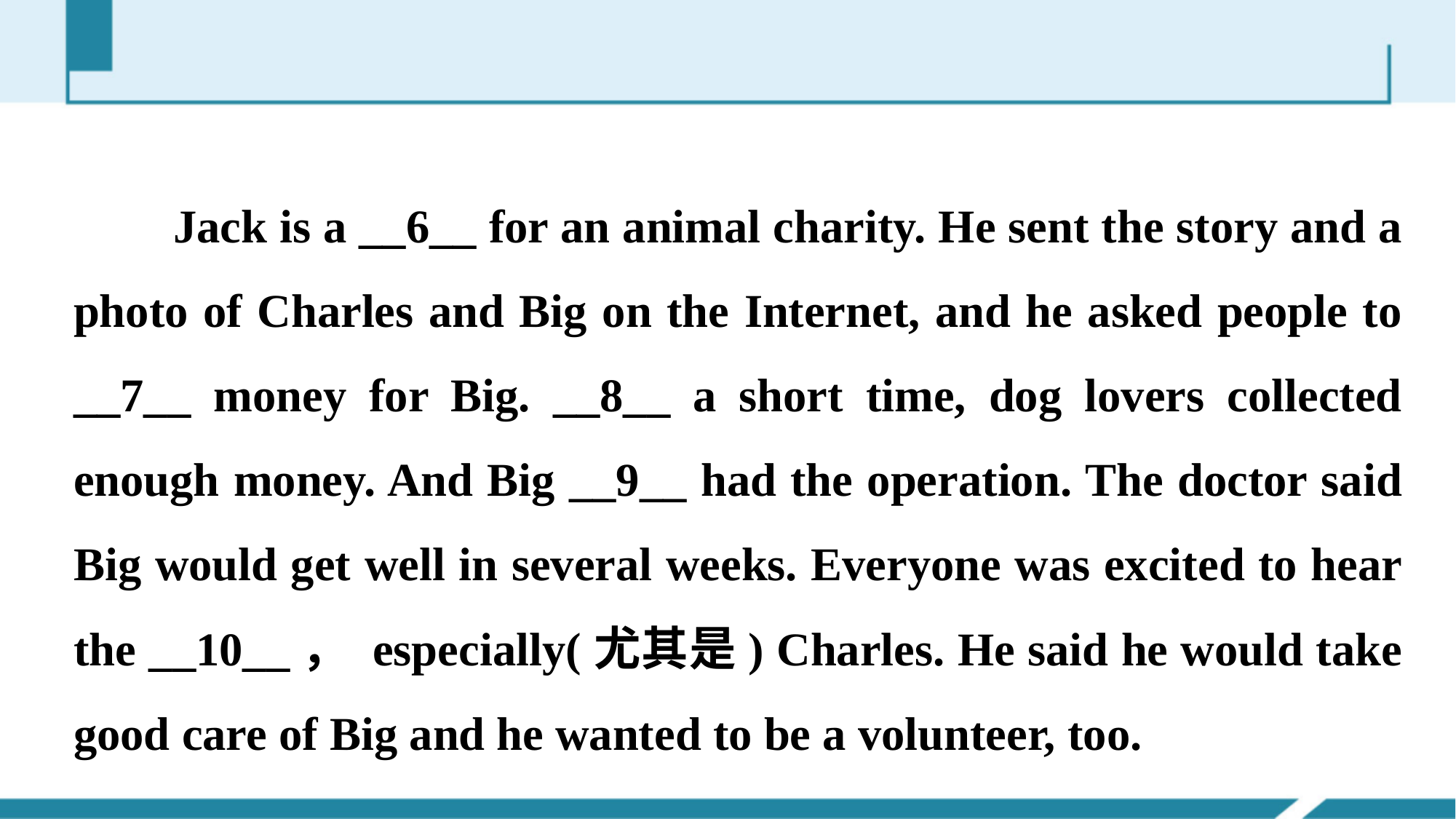

Jack is a __6__ for an animal charity. He sent the story and a photo of Charles and Big on the Internet, and he asked people to __7__ money for Big. __8__ a short time, dog lovers collected enough money. And Big __9__ had the operation. The doctor said Big would get well in several weeks. Everyone was excited to hear the __10__， especially(尤其是) Charles. He said he would take good care of Big and he wanted to be a volunteer, too.